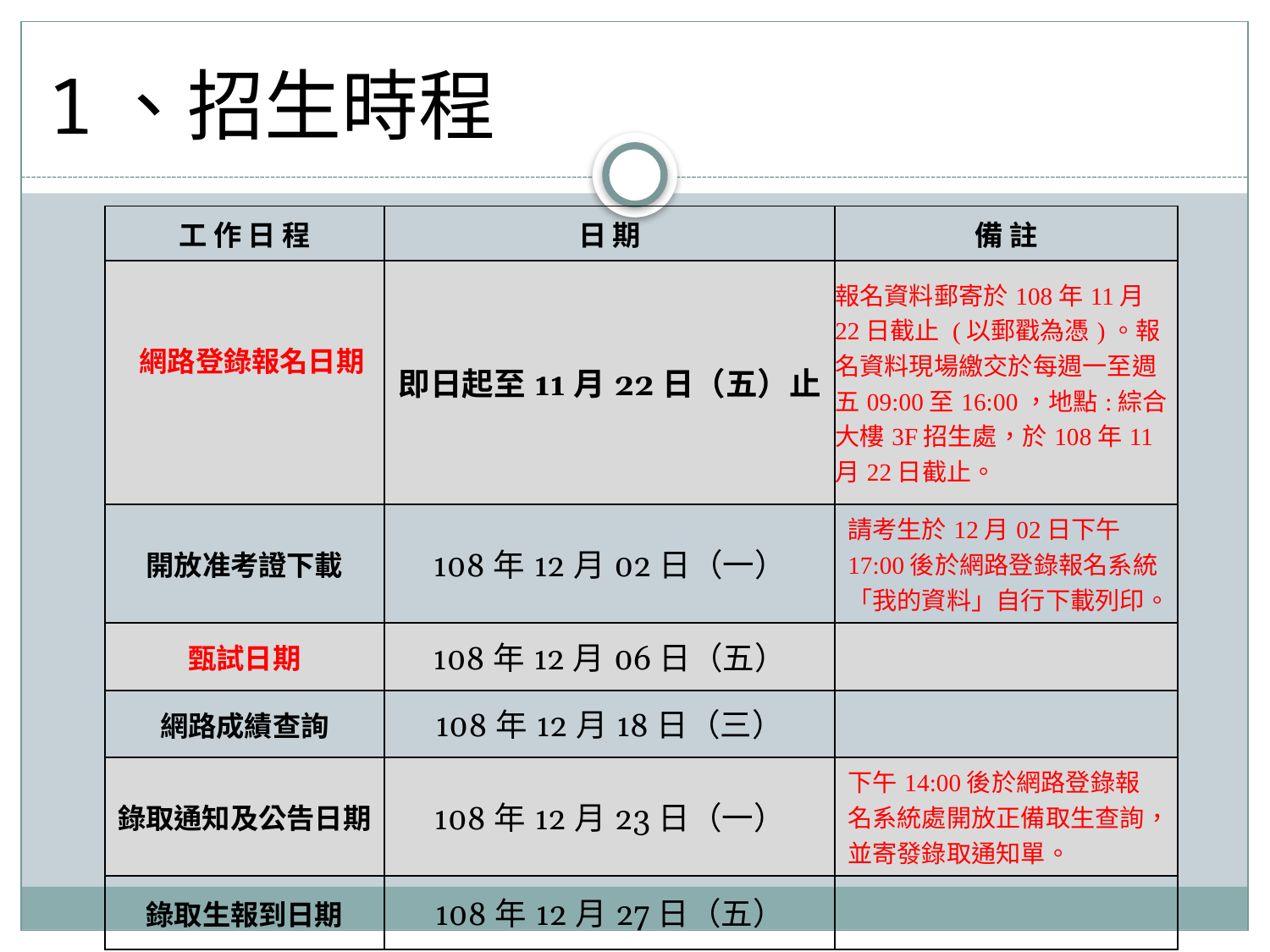

# 1、招生時程
| 工 作 日 程 | 日 期 | 備 註 |
| --- | --- | --- |
| 網路登錄報名日期 | 即日起至11月22日（五）止 | 報名資料郵寄於108年11月22日截止 (以郵戳為憑)。報名資料現場繳交於每週一至週五09:00至16:00，地點:綜合大樓3F招生處，於108年11月22日截止。 |
| 開放准考證下載 | 108年12月02日（一） | 請考生於12月02日下午17:00後於網路登錄報名系統「我的資料」自行下載列印。 |
| 甄試日期 | 108年12月06日（五） |  |
| 網路成績查詢 | 108年12月18日（三） |  |
| 錄取通知及公告日期 | 108年12月23日（一） | 下午14:00後於網路登錄報名系統處開放正備取生查詢，並寄發錄取通知單。 |
| 錄取生報到日期 | 108年12月27日（五） |  |